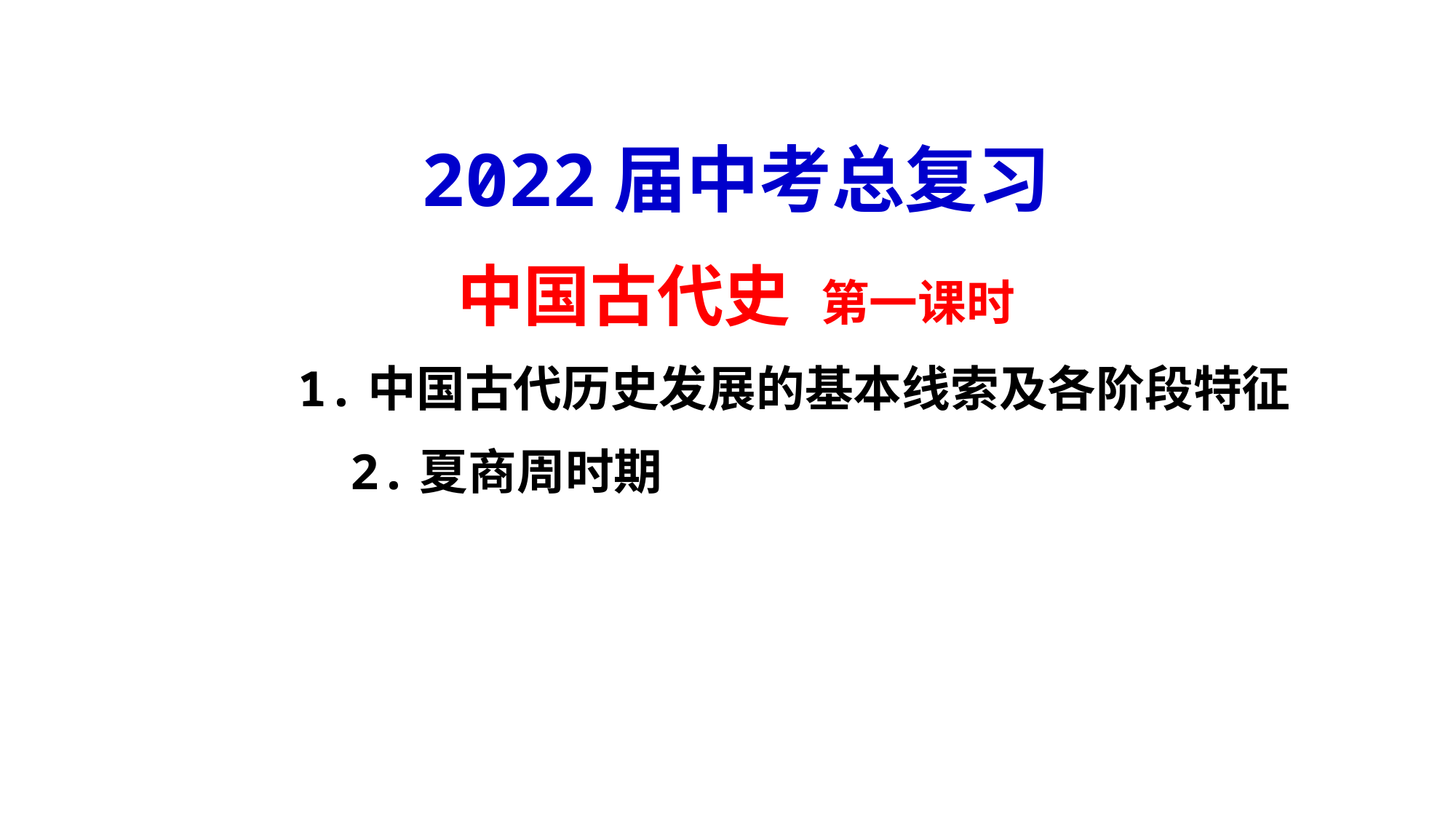

2022届中考总复习
中国古代史  第一课时
    1.中国古代历史发展的基本线索及各阶段特征
         2.夏商周时期